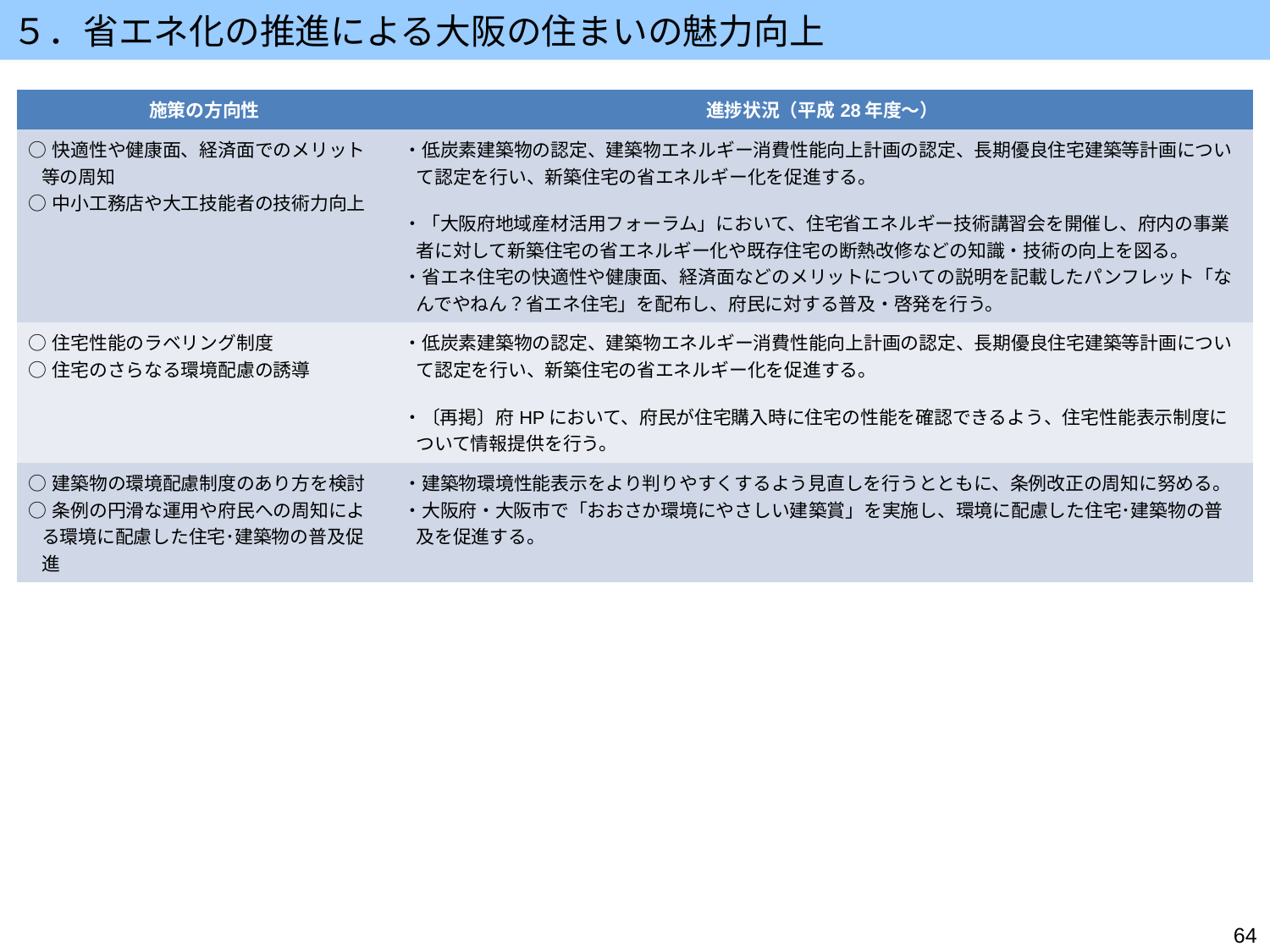

５．省エネ化の推進による大阪の住まいの魅力向上
| 施策の方向性 | 進捗状況（平成28年度～） |
| --- | --- |
| ○快適性や健康面、経済面でのメリット等の周知 ○中小工務店や大工技能者の技術力向上 | ・低炭素建築物の認定、建築物エネルギー消費性能向上計画の認定、長期優良住宅建築等計画について認定を行い、新築住宅の省エネルギー化を促進する。 ・「大阪府地域産材活用フォーラム」において、住宅省エネルギー技術講習会を開催し、府内の事業者に対して新築住宅の省エネルギー化や既存住宅の断熱改修などの知識・技術の向上を図る。 ・省エネ住宅の快適性や健康面、経済面などのメリットについての説明を記載したパンフレット「なんでやねん？省エネ住宅」を配布し、府民に対する普及・啓発を行う。 |
| ○住宅性能のラベリング制度 ○住宅のさらなる環境配慮の誘導 | ・低炭素建築物の認定、建築物エネルギー消費性能向上計画の認定、長期優良住宅建築等計画について認定を行い、新築住宅の省エネルギー化を促進する。 ・〔再掲〕府HPにおいて、府民が住宅購入時に住宅の性能を確認できるよう、住宅性能表示制度について情報提供を行う。 |
| ○建築物の環境配慮制度のあり方を検討 ○条例の円滑な運用や府民への周知による環境に配慮した住宅･建築物の普及促進 | ・建築物環境性能表示をより判りやすくするよう見直しを行うとともに、条例改正の周知に努める。 ・大阪府・大阪市で「おおさか環境にやさしい建築賞」を実施し、環境に配慮した住宅･建築物の普及を促進する。 |
64